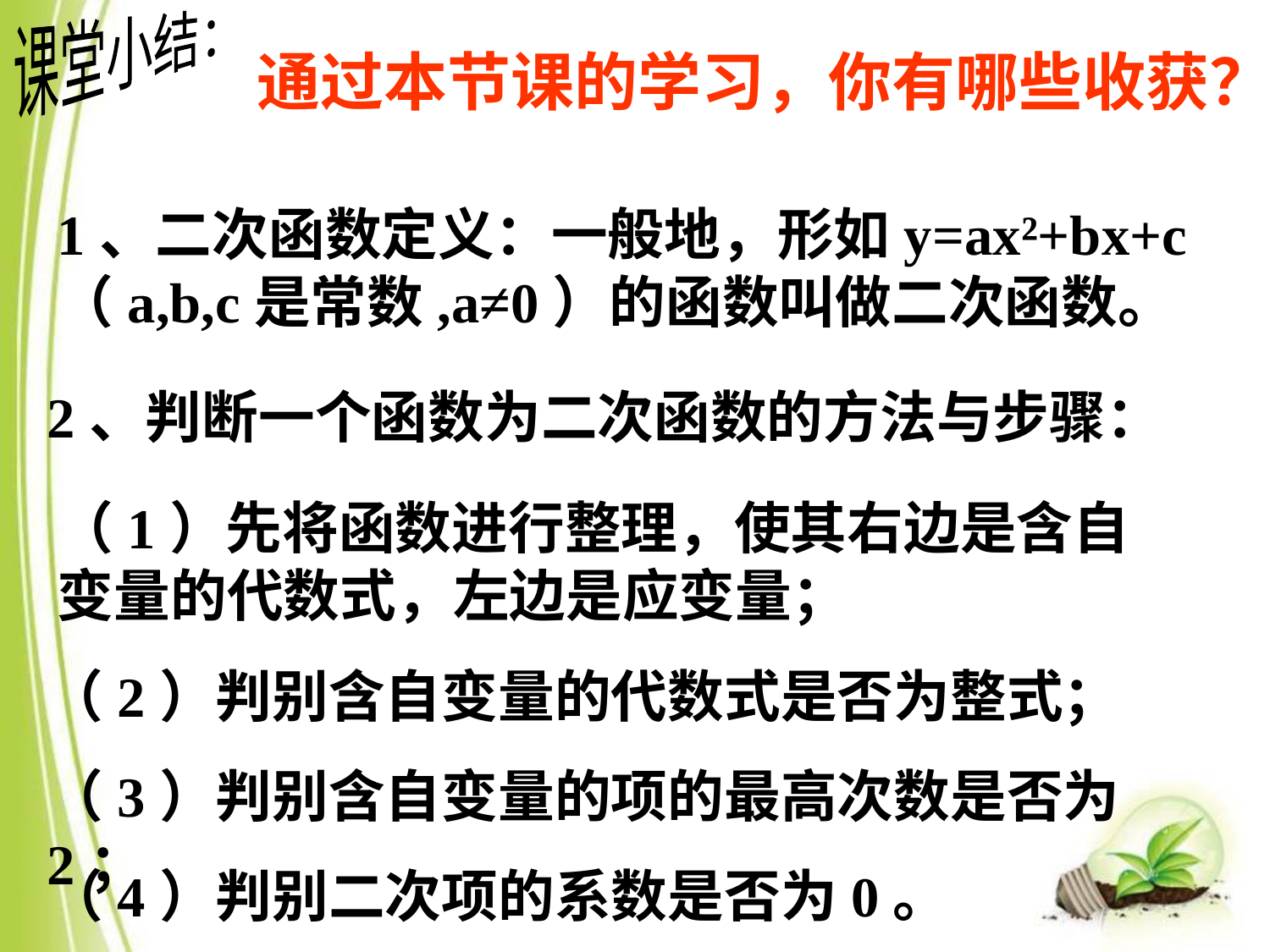

课堂小结：
通过本节课的学习，你有哪些收获？
1、二次函数定义：一般地，形如y=ax²+bx+c（a,b,c是常数,a≠0）的函数叫做二次函数。
2、判断一个函数为二次函数的方法与步骤：
（1）先将函数进行整理，使其右边是含自变量的代数式，左边是应变量；
（2）判别含自变量的代数式是否为整式；
（3）判别含自变量的项的最高次数是否为2；
（4）判别二次项的系数是否为0。